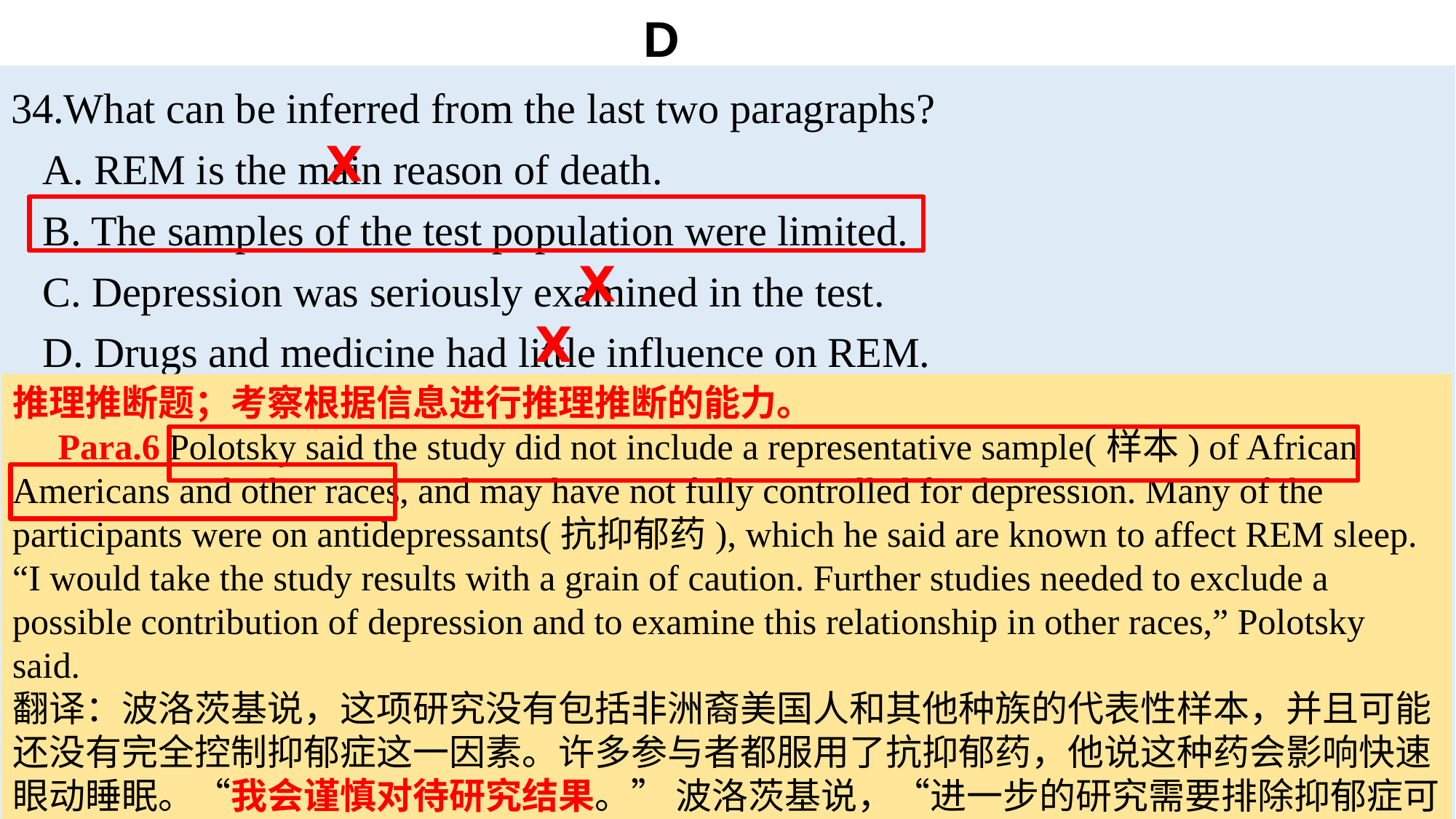

# D
34.What can be inferred from the last two paragraphs?
   A. REM is the main reason of death.
   B. The samples of the test population were limited.
   C. Depression was seriously examined in the test.
   D. Drugs and medicine had little influence on REM.
X

X
X
推理推断题；考察根据信息进行推理推断的能力。
     Para.6 Polotsky said the study did not include a representative sample(样本) of African Americans and other races, and may have not fully controlled for depression. Many of the participants were on antidepressants(抗抑郁药), which he said are known to affect REM sleep. “I would take the study results with a grain of caution. Further studies needed to exclude a possible contribution of depression and to examine this relationship in other races,” Polotsky said.
翻译：波洛茨基说，这项研究没有包括非洲裔美国人和其他种族的代表性样本，并且可能还没有完全控制抑郁症这一因素。许多参与者都服用了抗抑郁药，他说这种药会影响快速眼动睡眠。“我会谨慎对待研究结果。” 波洛茨基说，“进一步的研究需要排除抑郁症可能带来的影响，并在其他种族中检验这一关系。”